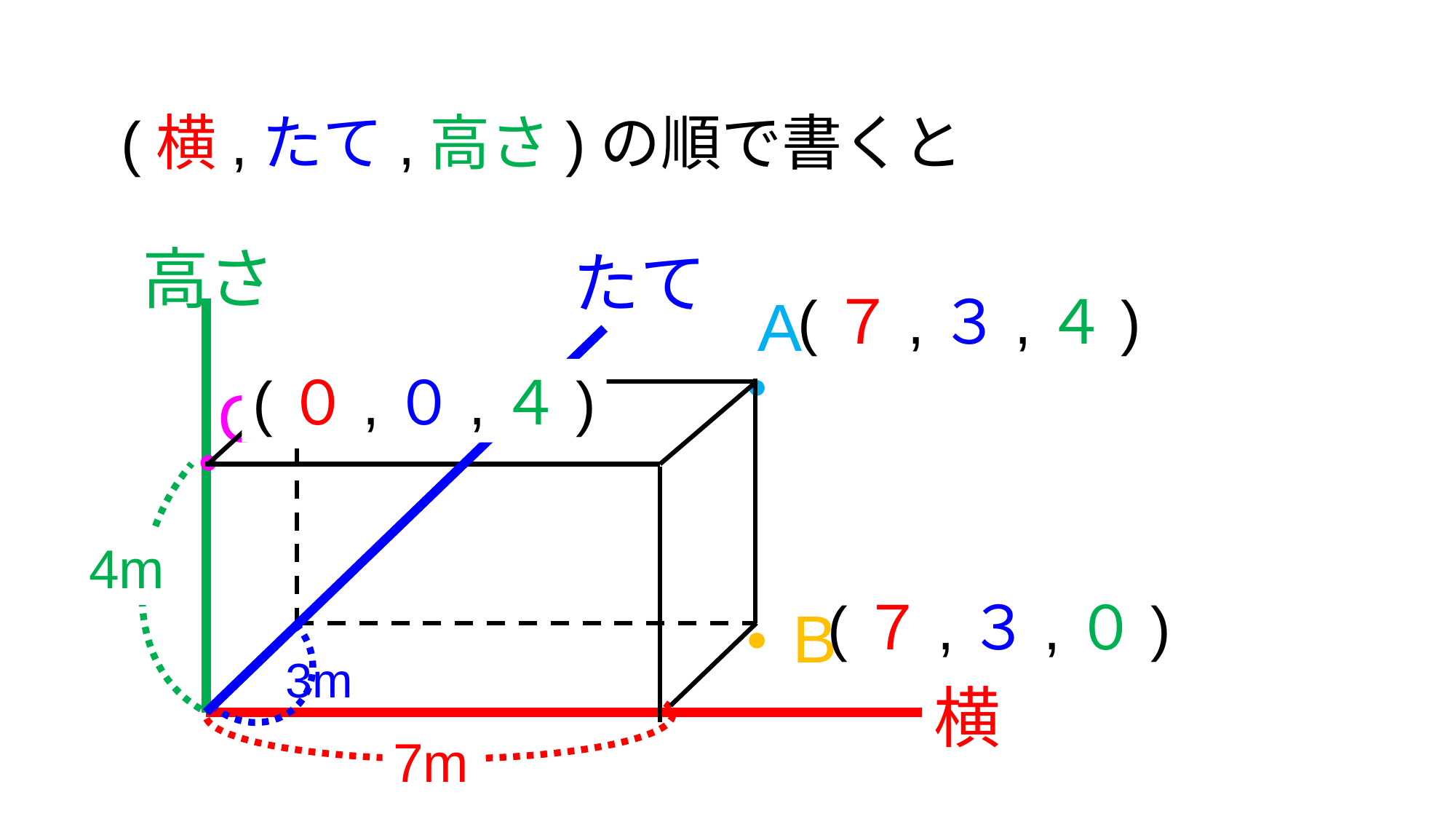

(横,たて,高さ)の順で書くと
高さ
たて
(７,３,４)
A
●
(０,０,４)
C

●
4m
(７,３,０)
B

●
3m

横
7m